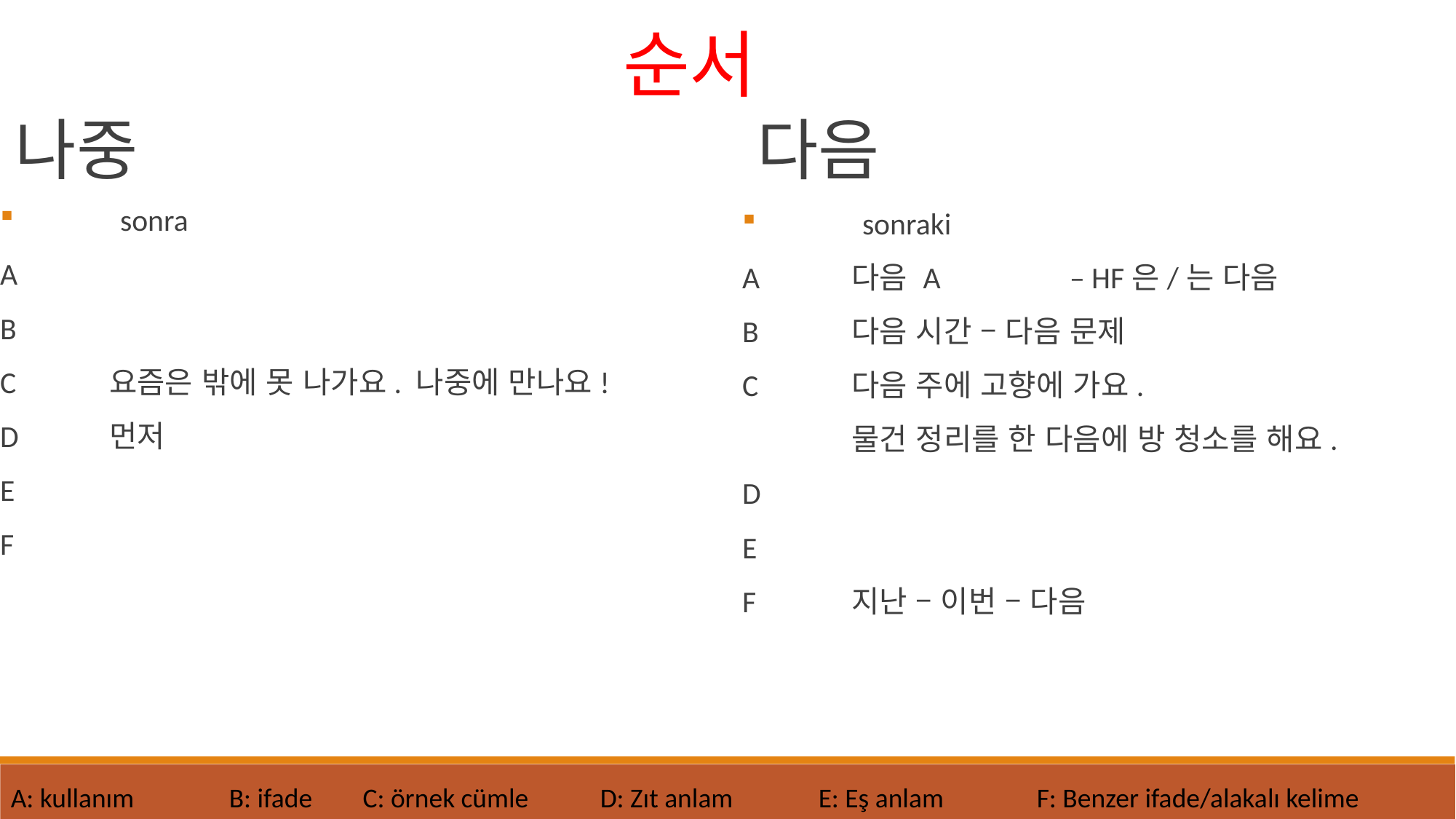

순서
나중
다음
	sonra
A
B
C	요즘은 밖에 못 나가요. 나중에 만나요!
D	먼저
E
F

	sonraki
A	다음 A 		– HF은/는 다음
B	다음 시간 – 다음 문제
C	다음 주에 고향에 가요.
	물건 정리를 한 다음에 방 청소를 해요.
D
E
F	지난 – 이번 – 다음

A: kullanım 	B: ifade	    C: örnek cümle
D: Zıt anlam	E: Eş anlam	F: Benzer ifade/alakalı kelime